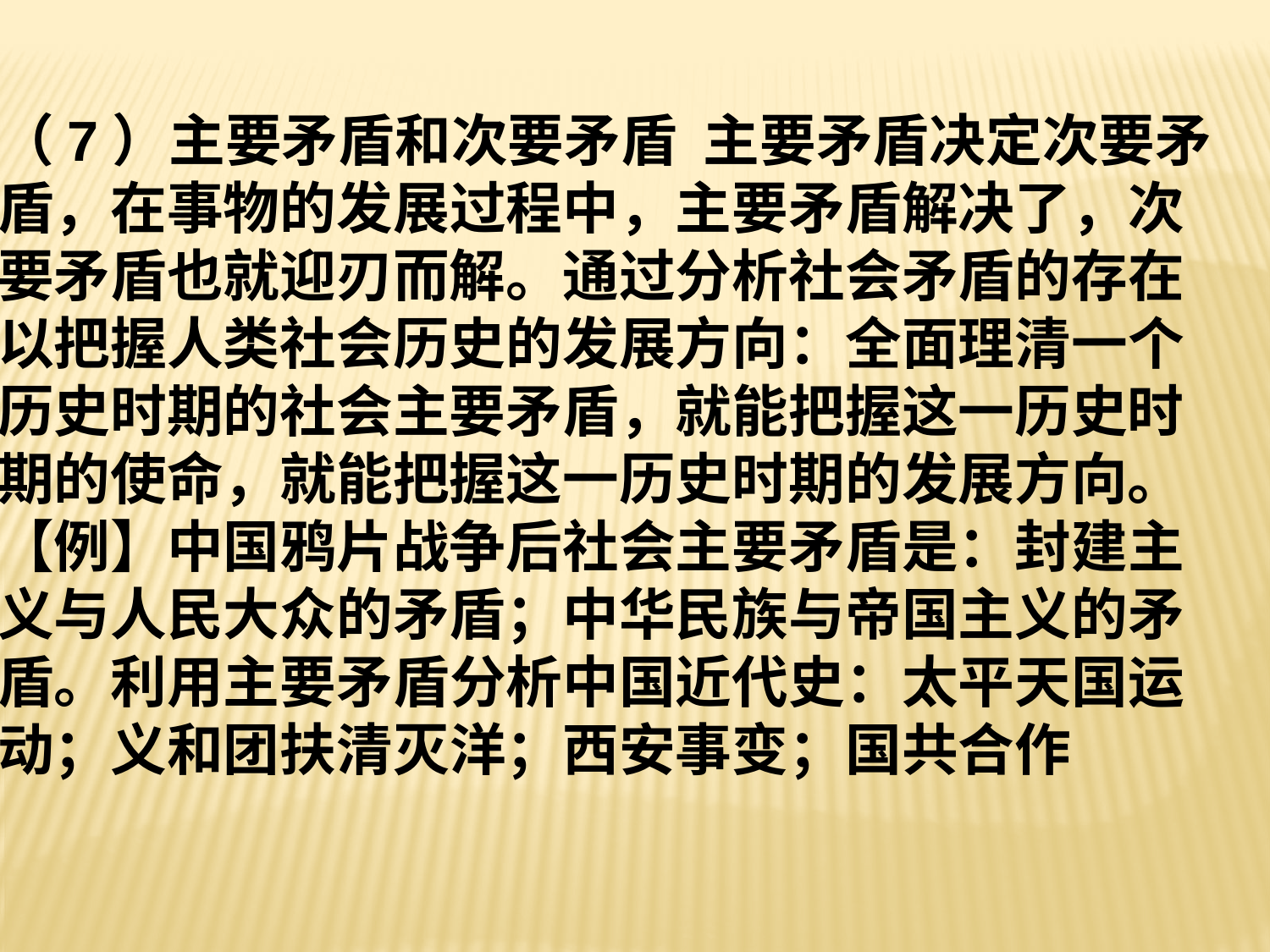

（7）主要矛盾和次要矛盾  主要矛盾决定次要矛盾，在事物的发展过程中，主要矛盾解决了，次要矛盾也就迎刃而解。通过分析社会矛盾的存在以把握人类社会历史的发展方向：全面理清一个历史时期的社会主要矛盾，就能把握这一历史时期的使命，就能把握这一历史时期的发展方向。  【例】中国鸦片战争后社会主要矛盾是：封建主义与人民大众的矛盾；中华民族与帝国主义的矛盾。利用主要矛盾分析中国近代史：太平天国运动；义和团扶清灭洋；西安事变；国共合作